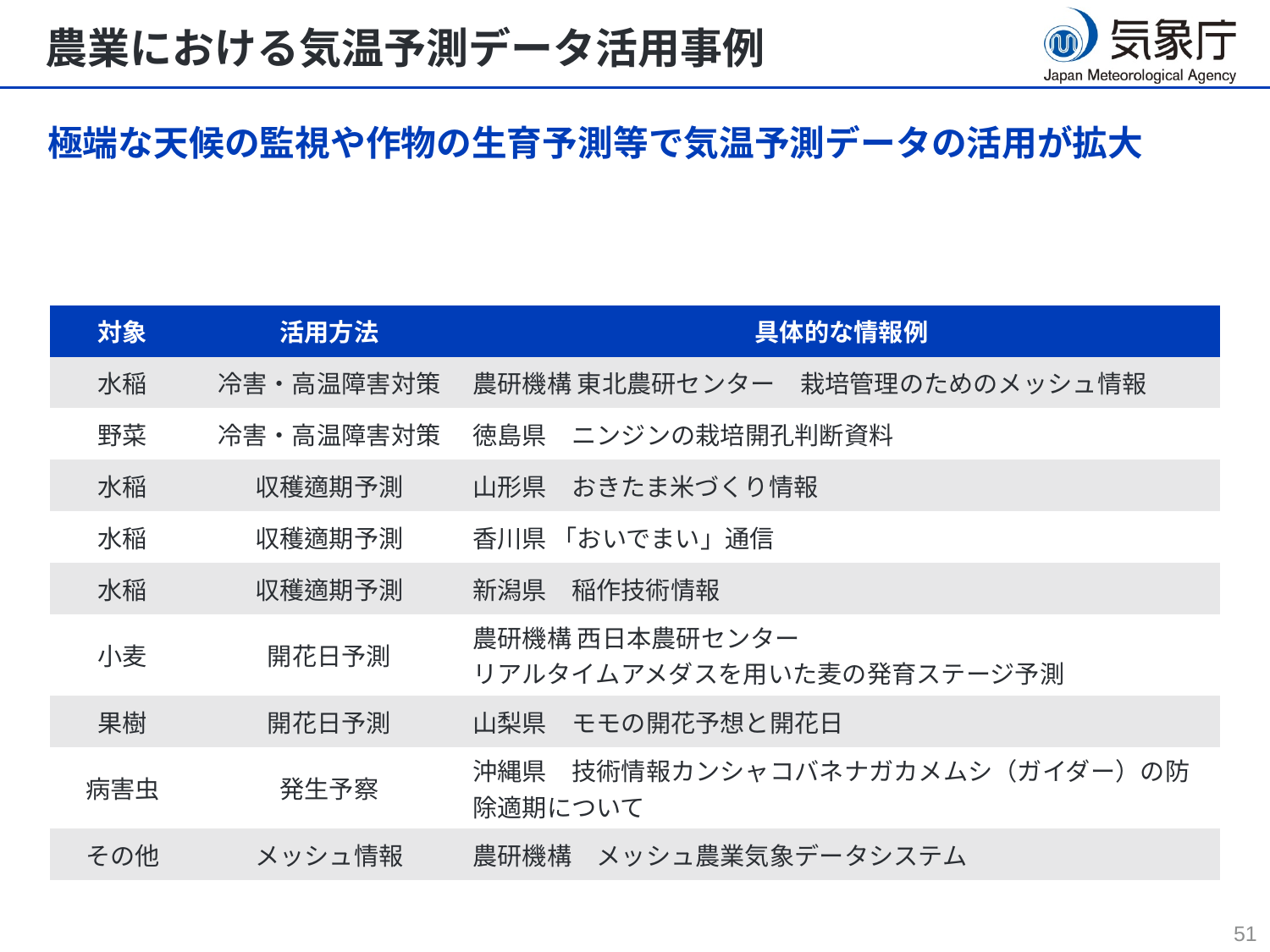

# 農業における気温予測データ活用事例
極端な天候の監視や作物の生育予測等で気温予測データの活用が拡大
| 対象 | 活用方法 | 具体的な情報例 |
| --- | --- | --- |
| 水稲 | 冷害・高温障害対策 | 農研機構 東北農研センター　栽培管理のためのメッシュ情報 |
| 野菜 | 冷害・高温障害対策 | 徳島県　ニンジンの栽培開孔判断資料 |
| 水稲 | 収穫適期予測 | 山形県　おきたま米づくり情報 |
| 水稲 | 収穫適期予測 | 香川県 「おいでまい」通信 |
| 水稲 | 収穫適期予測 | 新潟県　稲作技術情報 |
| 小麦 | 開花日予測 | 農研機構 西日本農研センター　 リアルタイムアメダスを用いた麦の発育ステージ予測 |
| 果樹 | 開花日予測 | 山梨県　モモの開花予想と開花日 |
| 病害虫 | 発生予察 | 沖縄県　技術情報カンシャコバネナガカメムシ（ガイダー）の防除適期について |
| その他 | メッシュ情報 | 農研機構　メッシュ農業気象データシステム |
51